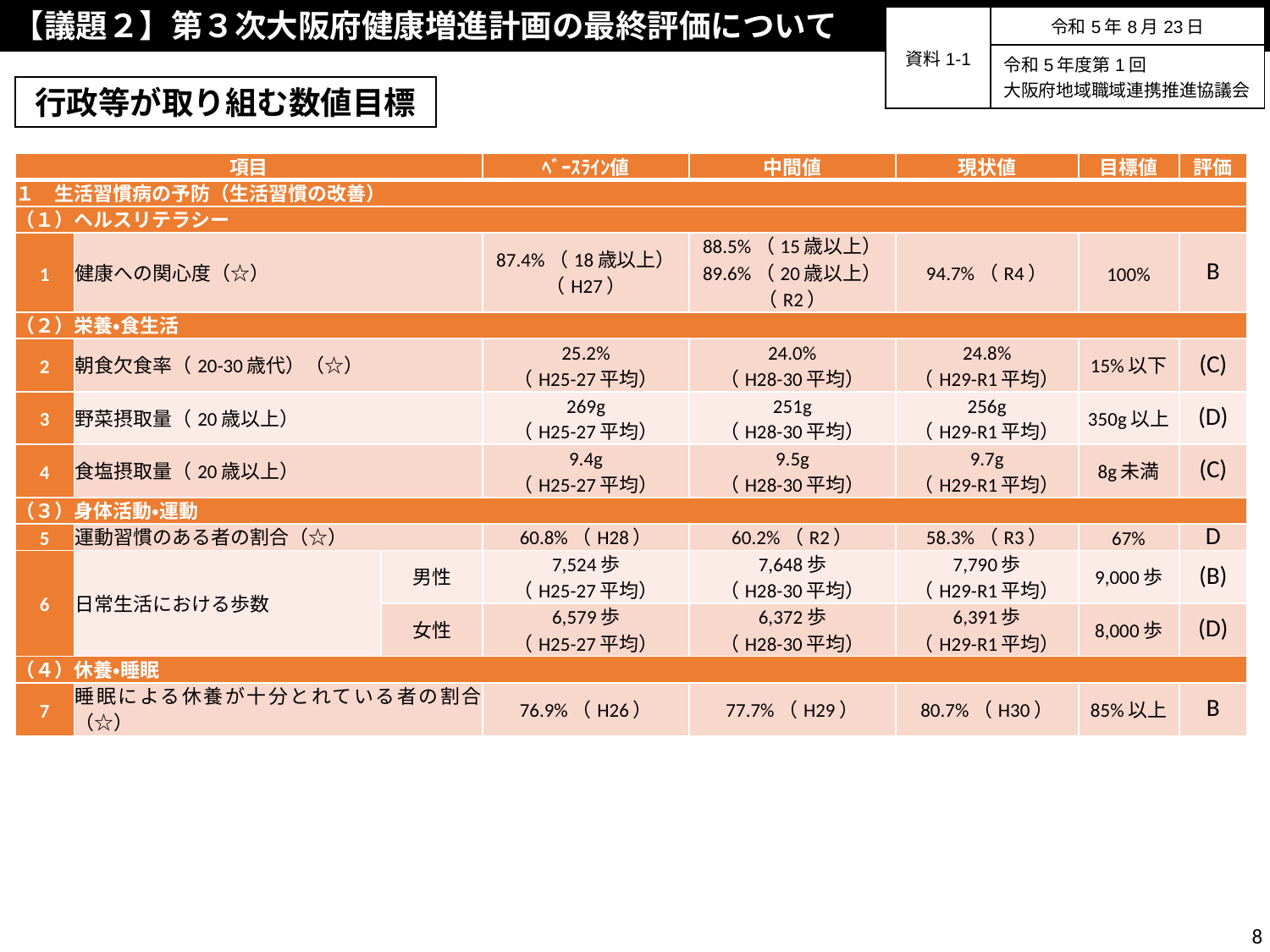

【議題２】第３次大阪府健康増進計画の最終評価について
| 資料1-1 | 令和5年8月23日 |
| --- | --- |
|  | 令和5年度第1回 大阪府地域職域連携推進協議会 |
行政等が取り組む数値目標
| 項目 |  |  | ﾍﾞｰｽﾗｲﾝ値 | 中間値 | 現状値 | 目標値 | 評価 |
| --- | --- | --- | --- | --- | --- | --- | --- |
| １　生活習慣病の予防（生活習慣の改善） |  |  |  |  |  |  |  |
| （１）ヘルスリテラシー |  |  |  |  |  |  |  |
| 1 | 健康への関心度（☆） |  | 87.4%（18歳以上） （H27） | 88.5%（15歳以上） 89.6%（20歳以上） （R2） | 94.7%（R4） | 100% | B |
| （２）栄養・食生活 |  |  |  |  |  |  |  |
| 2 | 朝食欠食率（20-30歳代）（☆） |  | 25.2% （H25-27平均） | 24.0% （H28-30平均） | 24.8% （H29-R1平均） | 15%以下 | (C) |
| 3 | 野菜摂取量（20歳以上） |  | 269g （H25-27平均） | 251g （H28-30平均） | 256g （H29-R1平均） | 350g以上 | (D) |
| 4 | 食塩摂取量（20歳以上） |  | 9.4g （H25-27平均） | 9.5g （H28-30平均） | 9.7g （H29-R1平均） | 8g未満 | (C) |
| （３）身体活動・運動 |  |  |  |  |  |  |  |
| 5 | 運動習慣のある者の割合（☆） |  | 60.8%（H28） | 60.2%（R2） | 58.3%（R3） | 67% | D |
| 6 | 日常生活における歩数 | 男性 | 7,524歩 （H25-27平均） | 7,648歩 （H28-30平均） | 7,790歩 （H29-R1平均） | 9,000歩 | (B) |
|  |  | 女性 | 6,579歩 （H25-27平均） | 6,372歩 （H28-30平均） | 6,391歩 （H29-R1平均） | 8,000歩 | (D) |
| （４）休養・睡眠 |  |  |  |  |  |  |  |
| 7 | 睡眠による休養が十分とれている者の割合（☆） |  | 76.9%（H26） | 77.7%（H29） | 80.7%（H30） | 85%以上 | B |
8